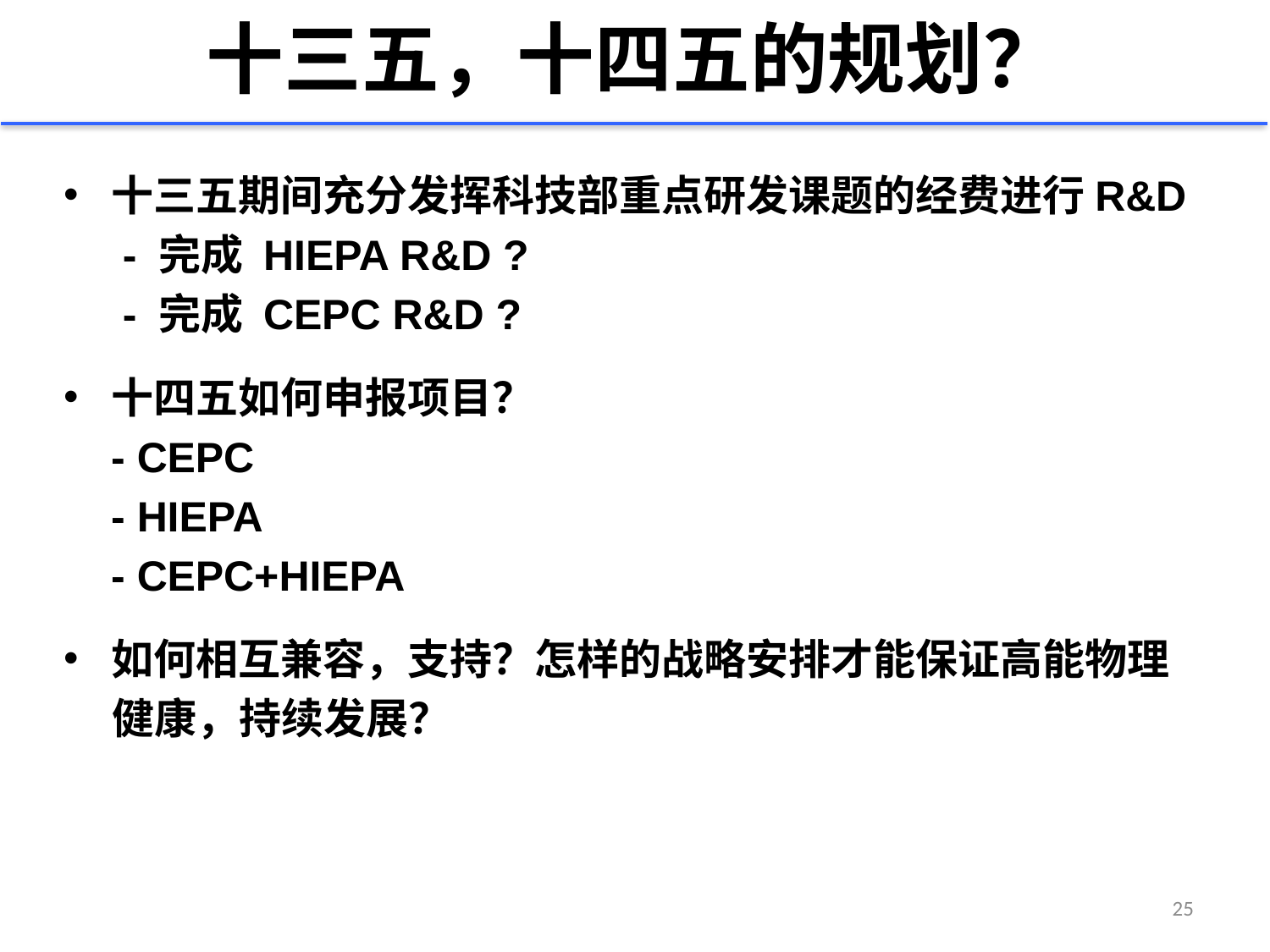

# 十三五，十四五的规划？
十三五期间充分发挥科技部重点研发课题的经费进行R&D
     - 完成 HIEPA R&D ?
     - 完成 CEPC R&D ?

十四五如何申报项目？
    - CEPC
    - HIEPA
    - CEPC+HIEPA

如何相互兼容，支持？怎样的战略安排才能保证高能物理
    健康，持续发展？
25